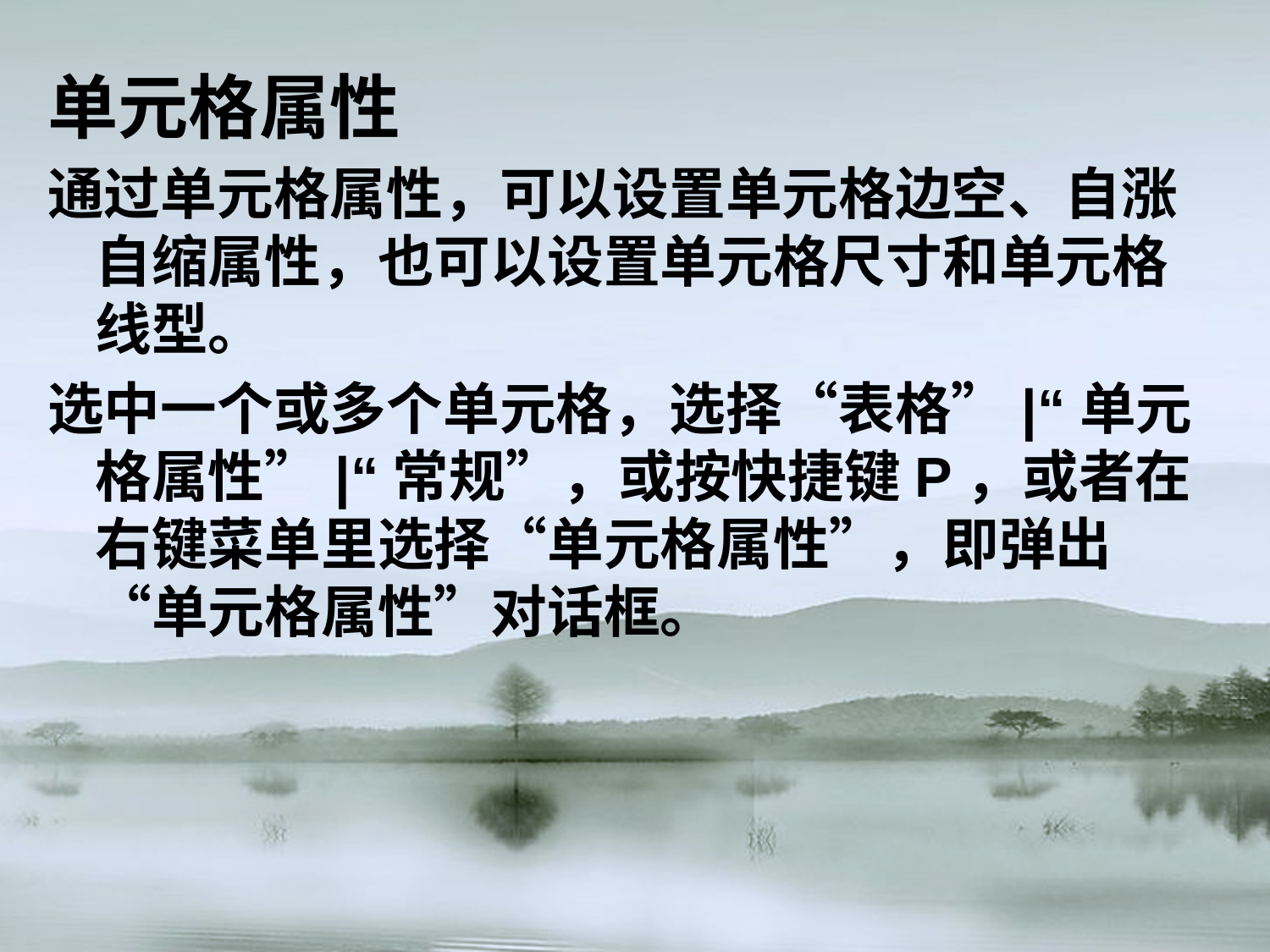

单元格属性
通过单元格属性，可以设置单元格边空、自涨自缩属性，也可以设置单元格尺寸和单元格线型。
选中一个或多个单元格，选择“表格”|“单元格属性”|“常规”，或按快捷键P，或者在右键菜单里选择“单元格属性”，即弹出“单元格属性”对话框。